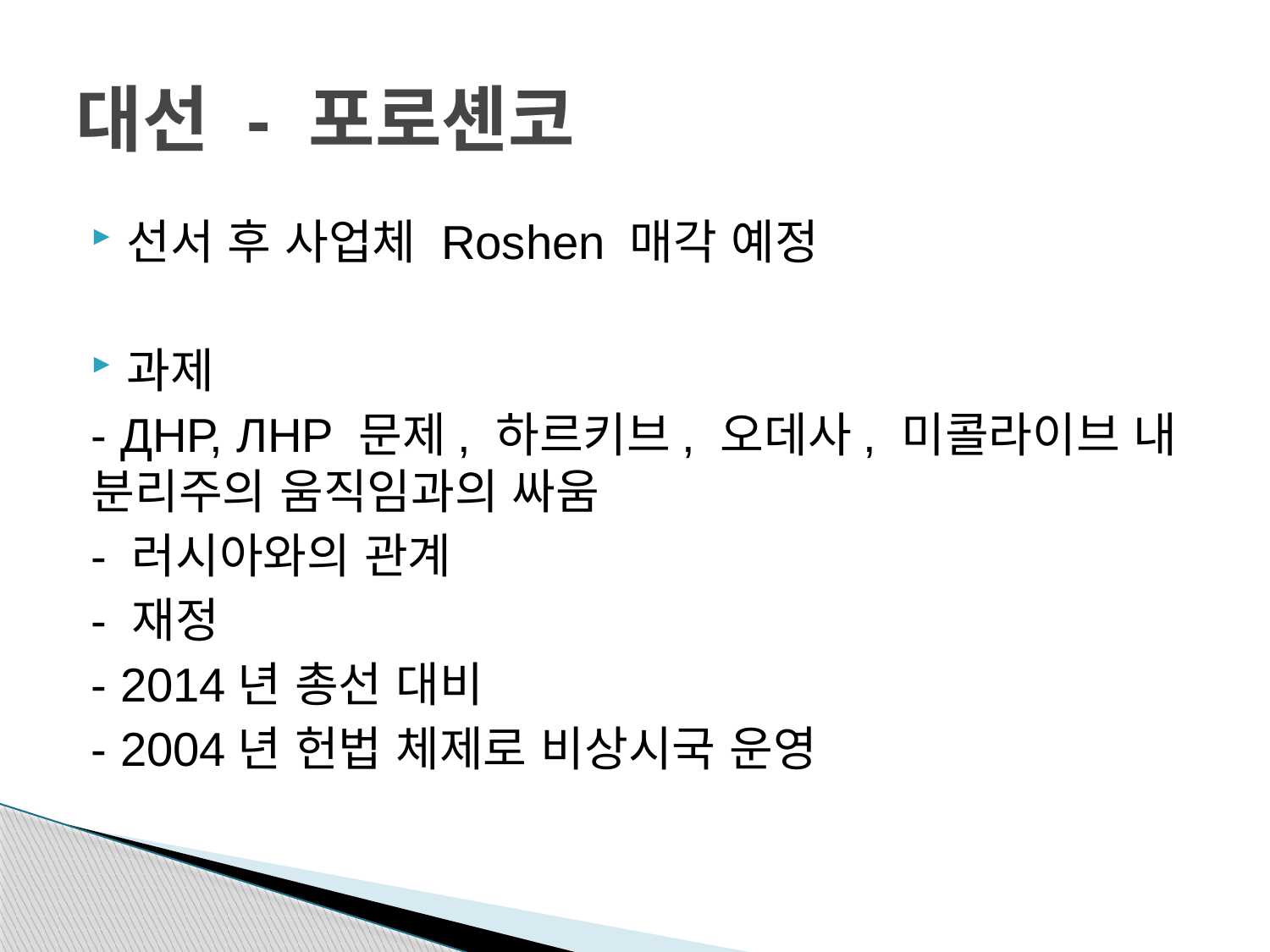

# 대선 - 포로셴코
선서 후 사업체 Roshen 매각 예정

과제
- ДНР, ЛНР 문제, 하르키브, 오데사, 미콜라이브 내 분리주의 움직임과의 싸움
- 러시아와의 관계
- 재정
- 2014년 총선 대비
- 2004년 헌법 체제로 비상시국 운영